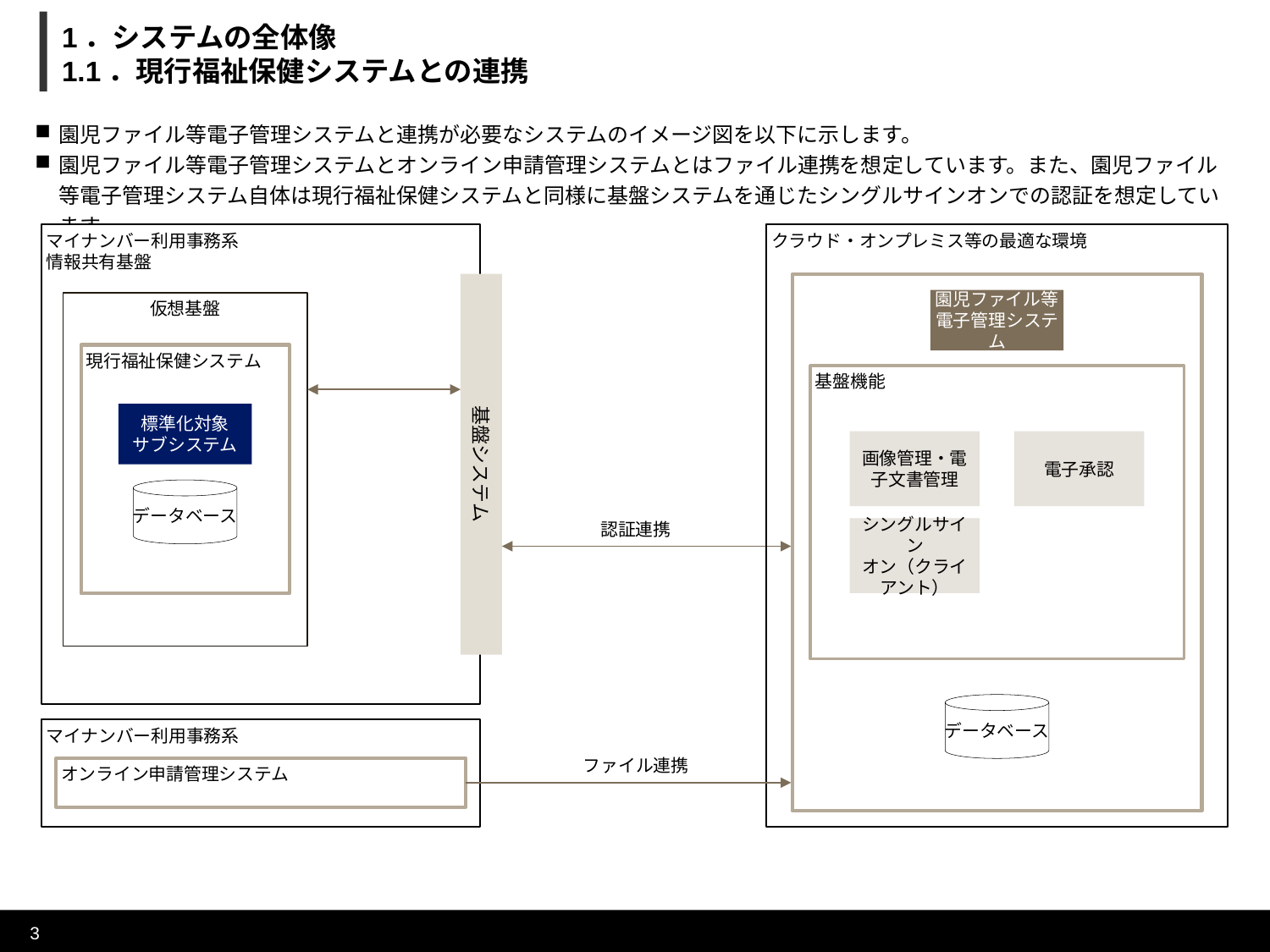

# 1．システムの全体像 1.1．現行福祉保健システムとの連携
園児ファイル等電子管理システムと連携が必要なシステムのイメージ図を以下に示します。
園児ファイル等電子管理システムとオンライン申請管理システムとはファイル連携を想定しています。また、園児ファイル等電子管理システム自体は現行福祉保健システムと同様に基盤システムを通じたシングルサインオンでの認証を想定しています。
マイナンバー利用事務系
情報共有基盤
クラウド・オンプレミス等の最適な環境
基盤システム

園児ファイル等電子管理システム
仮想基盤
現行福祉保健システム
基盤機能
標準化対象
サブシステム
画像管理・電子文書管理
電子承認
シングルサイン
オン（クライアント）
データベース
認証連携
データベース
マイナンバー利用事務系
ファイル連携
オンライン申請管理システム